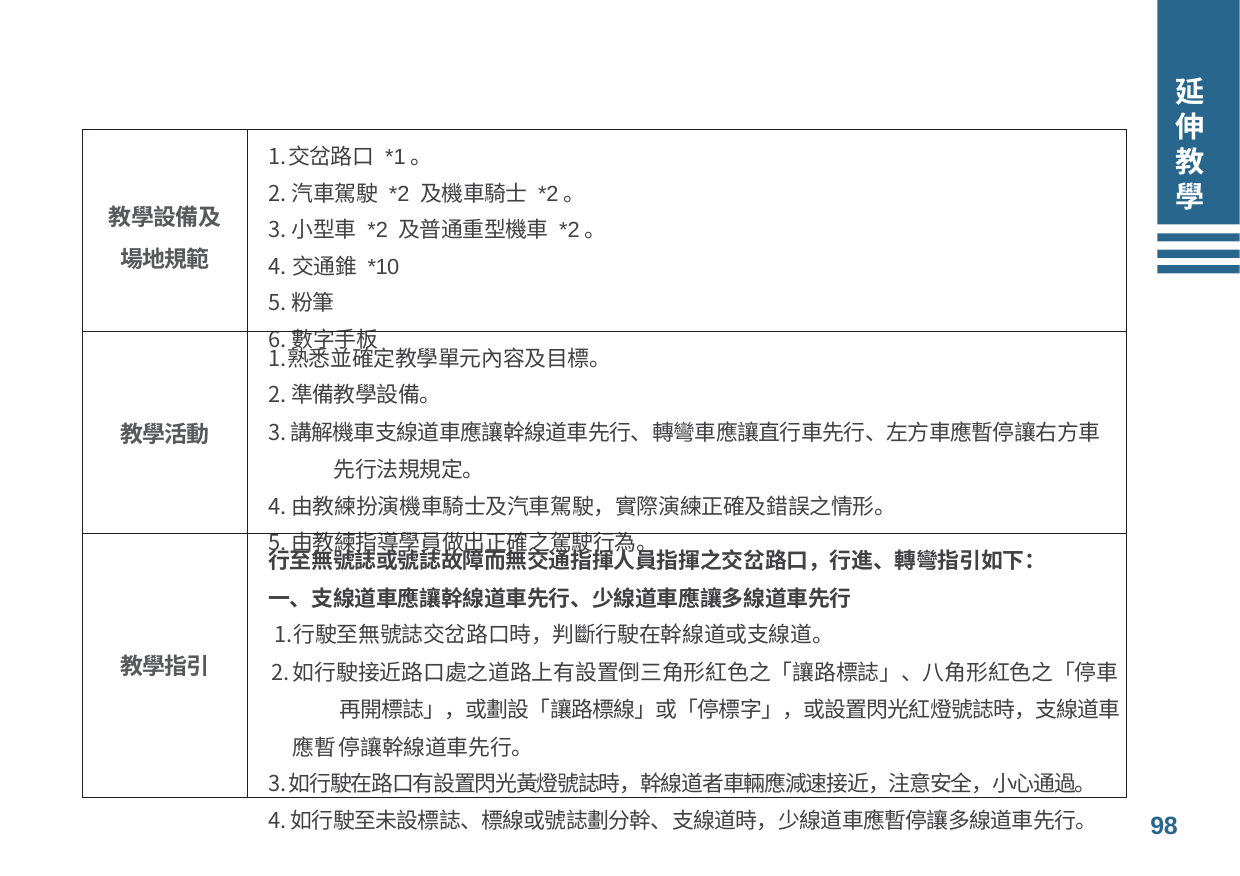

# 延伸教學
| 教學設備及場地規範 | 交岔路口 \*1。 汽車駕駛 \*2 及機車騎士 \*2。 小型車 \*2 及普通重型機車 \*2。 交通錐 \*10 粉筆 數字手板 |
| --- | --- |
| 教學活動 | 熟悉並確定教學單元內容及目標。 準備教學設備。 講解機車支線道車應讓幹線道車先行、轉彎車應讓直行車先行、左方車應暫停讓右方車 先行法規規定。 由教練扮演機車騎士及汽車駕駛，實際演練正確及錯誤之情形。 由教練指導學員做出正確之駕駛行為。 |
| 教學指引 | 行至無號誌或號誌故障而無交通指揮人員指揮之交岔路口，行進、轉彎指引如下：一、支線道車應讓幹線道車先行、少線道車應讓多線道車先行 行駛至無號誌交岔路口時，判斷行駛在幹線道或支線道。 如行駛接近路口處之道路上有設置倒三角形紅色之「讓路標誌」、八角形紅色之「停車 再開標誌」，或劃設「讓路標線」或「停標字」，或設置閃光紅燈號誌時，支線道車應暫 停讓幹線道車先行。 如行駛在路口有設置閃光黃燈號誌時，幹線道者車輛應減速接近，注意安全，小心通過。 如行駛至未設標誌、標線或號誌劃分幹、支線道時，少線道車應暫停讓多線道車先行。 |
98